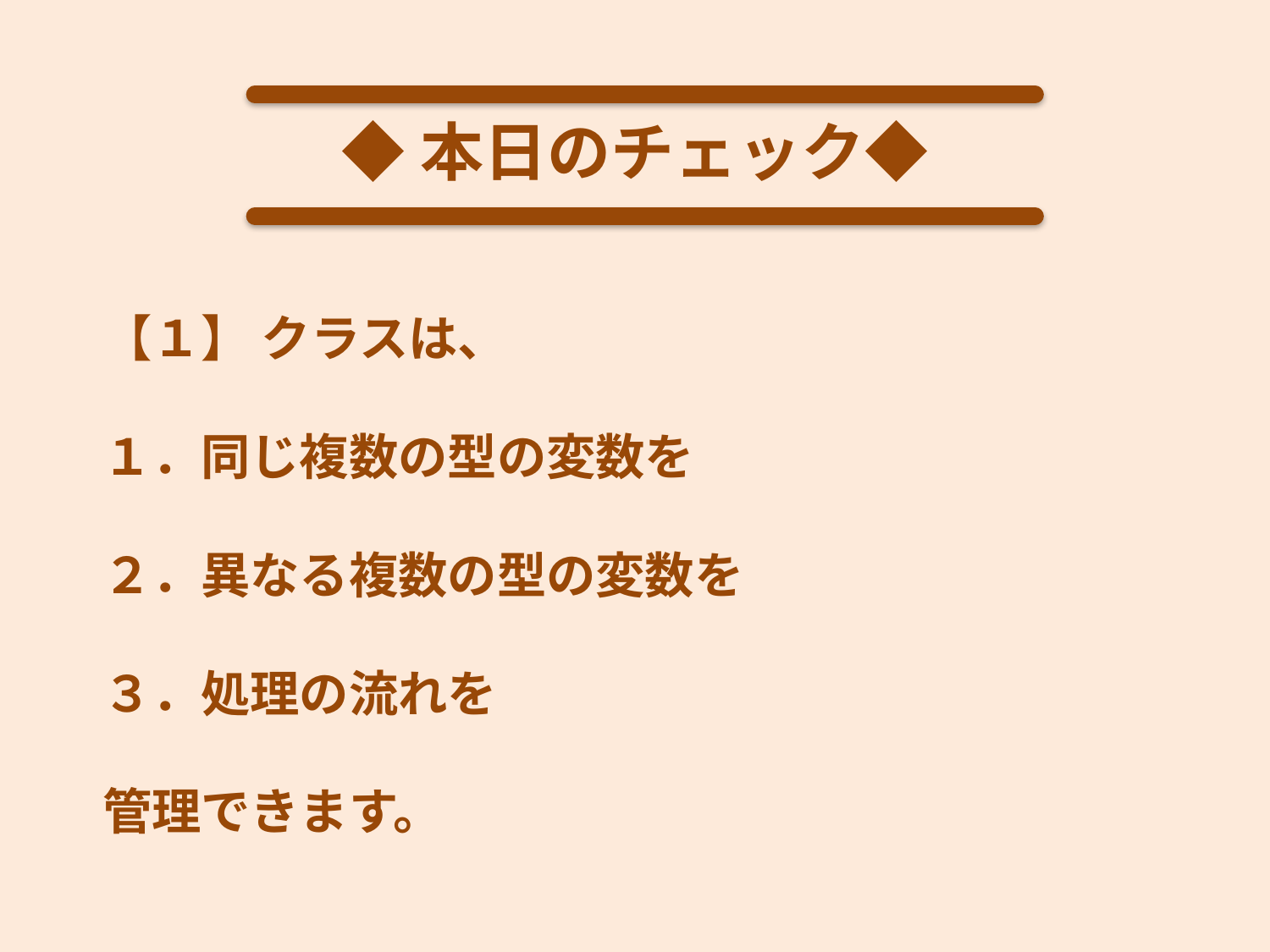

◆本日のチェック◆

【１】 クラスは、

１．同じ複数の型の変数を

２．異なる複数の型の変数を

３．処理の流れを

管理できます。